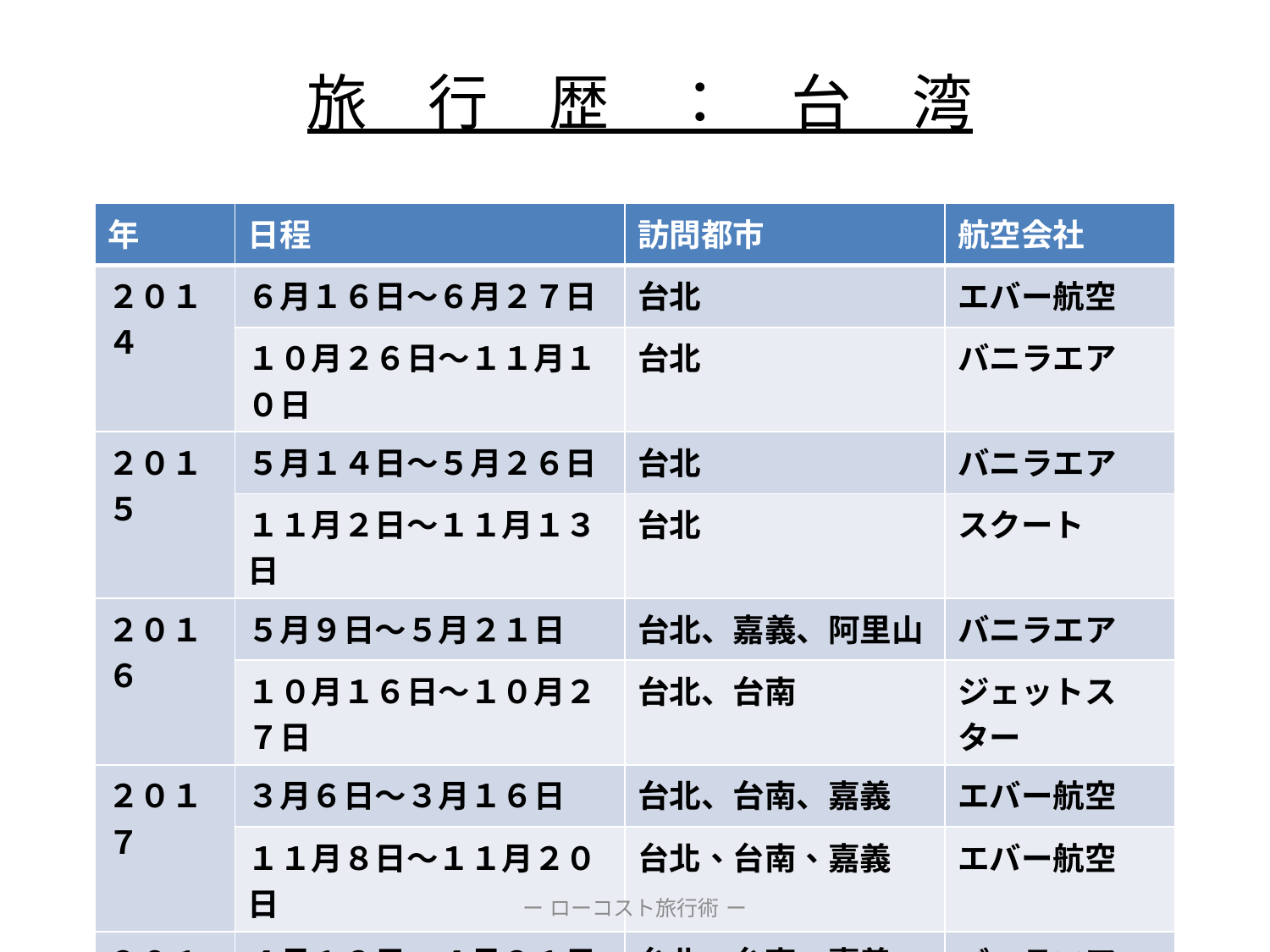

# 旅　行　歴　：　台　湾
| 年 | 日程 | 訪問都市 | 航空会社 |
| --- | --- | --- | --- |
| ２０１４ | ６月１６日～６月２７日 | 台北 | エバー航空 |
|  | １０月２６日～１１月１０日 | 台北 | バニラエア |
| ２０１５ | ５月１４日～５月２６日 | 台北 | バニラエア |
|  | １１月２日～１１月１３日 | 台北 | スクート |
| ２０１６ | ５月９日～５月２１日 | 台北、嘉義、阿里山 | バニラエア |
|  | １０月１６日～１０月２７日 | 台北、台南 | ジェットスター |
| ２０１７ | ３月６日～３月１６日 | 台北、台南、嘉義 | エバー航空 |
|  | １１月８日～１１月２０日 | 台北、台南、嘉義 | エバー航空 |
| ２０１８ | ４月１２日～４月２１日 | 台北、台南、嘉義 | バニラエア |
|  | １０月１４日～１０月２６日 | 台北、台南 | ピーチエア |
ー ローコスト旅行術 ー